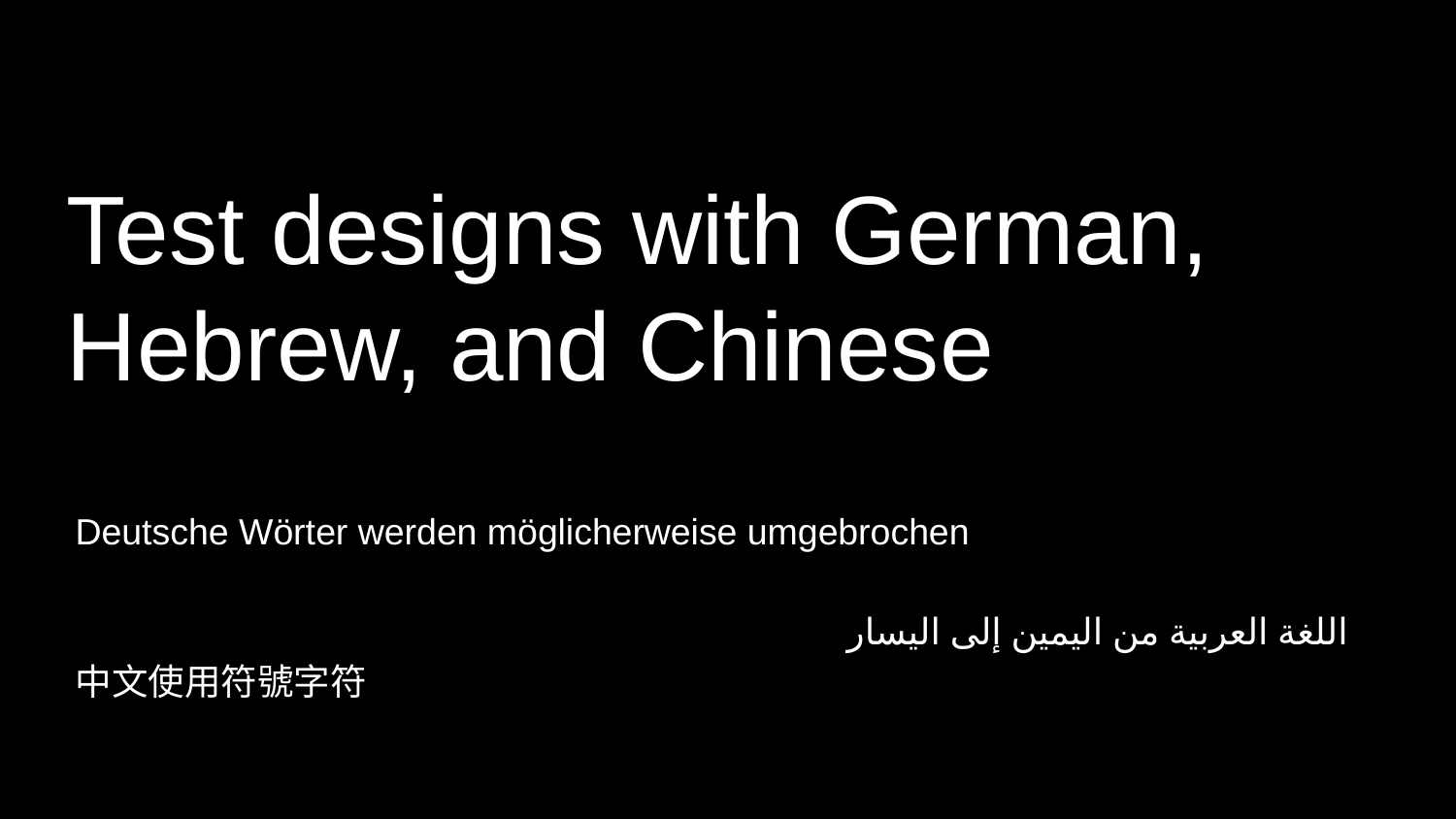

# Test designs with German, Hebrew, and Chinese
Deutsche Wörter werden möglicherweise umgebrochen

اللغة العربية من اليمين إلى اليسار
中文使用符號字符